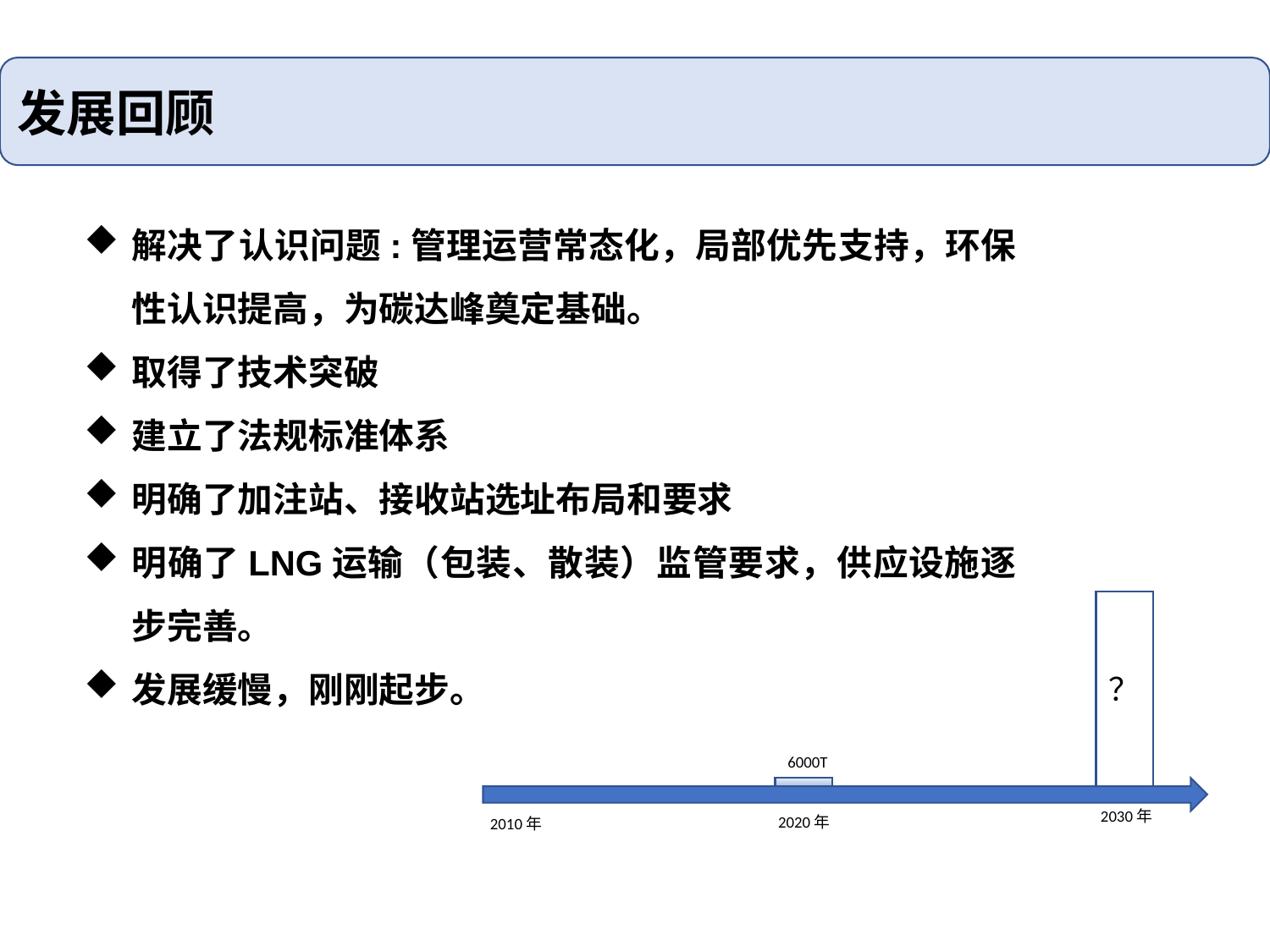

发展回顾
解决了认识问题:管理运营常态化，局部优先支持，环保性认识提高，为碳达峰奠定基础。
取得了技术突破
建立了法规标准体系
明确了加注站、接收站选址布局和要求
明确了LNG运输（包装、散装）监管要求，供应设施逐步完善。
发展缓慢，刚刚起步。
？
6000T

2030年
2020年
2010年